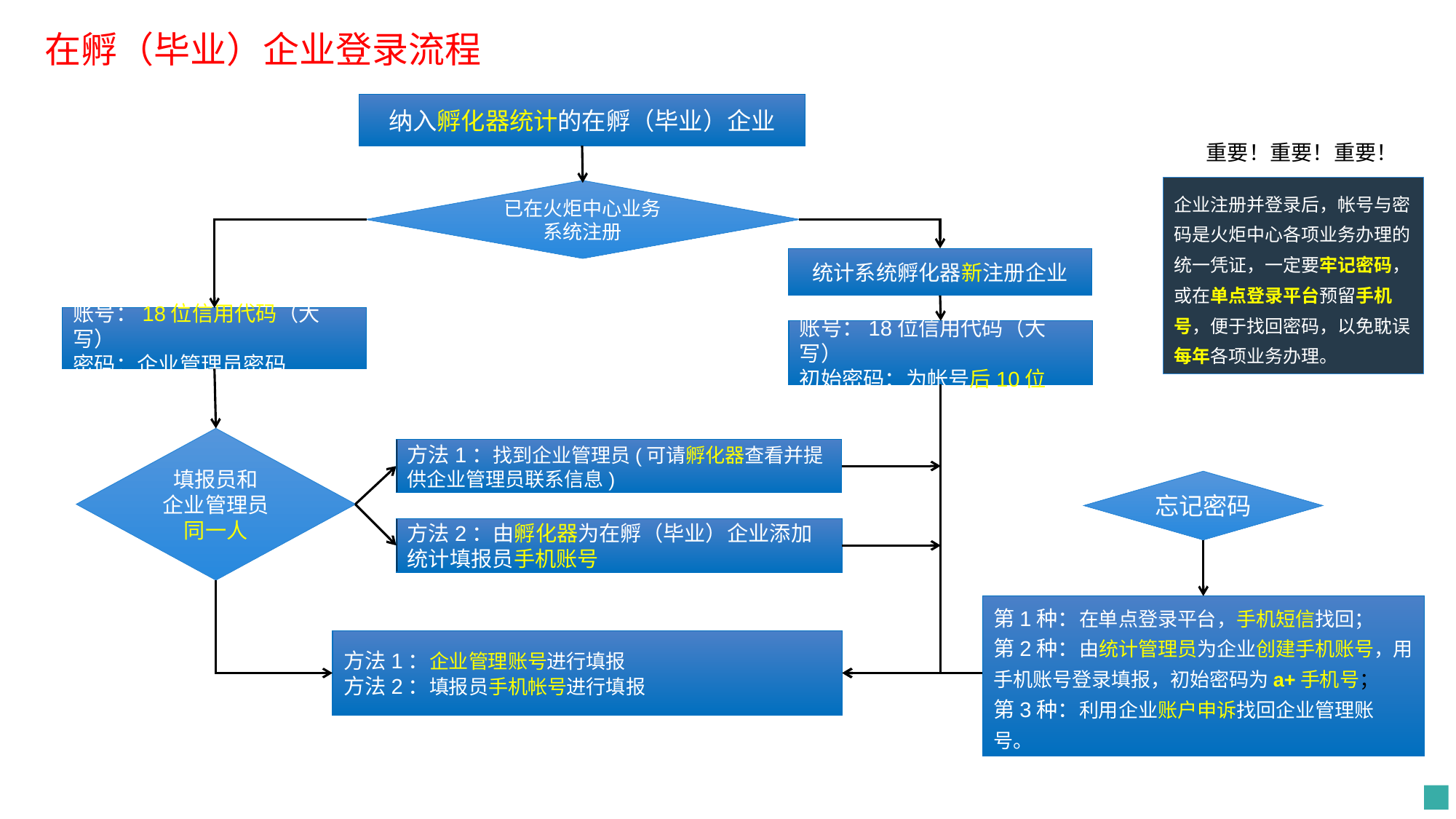

在孵（毕业）企业登录流程
纳入孵化器统计的在孵（毕业）企业
重要！重要！重要！
是
否
企业注册并登录后，帐号与密码是火炬中心各项业务办理的统一凭证，一定要牢记密码，或在单点登录平台预留手机号，便于找回密码，以免耽误每年各项业务办理。
已在火炬中心业务
系统注册
统计系统孵化器新注册企业
账号：18位信用代码（大写）
密码：企业管理员密码
账号：18位信用代码（大写）
初始密码：为帐号后10位
填报员和
企业管理员同一人
方法1：找到企业管理员(可请孵化器查看并提供企业管理员联系信息)
否
忘记密码
方法2：由孵化器为在孵（毕业）企业添加统计填报员手机账号
是
第1种：在单点登录平台，手机短信找回；
第2种：由统计管理员为企业创建手机账号，用手机账号登录填报，初始密码为a+手机号；
第3种：利用企业账户申诉找回企业管理账号。
是
方法1：企业管理账号进行填报
方法2：填报员手机帐号进行填报